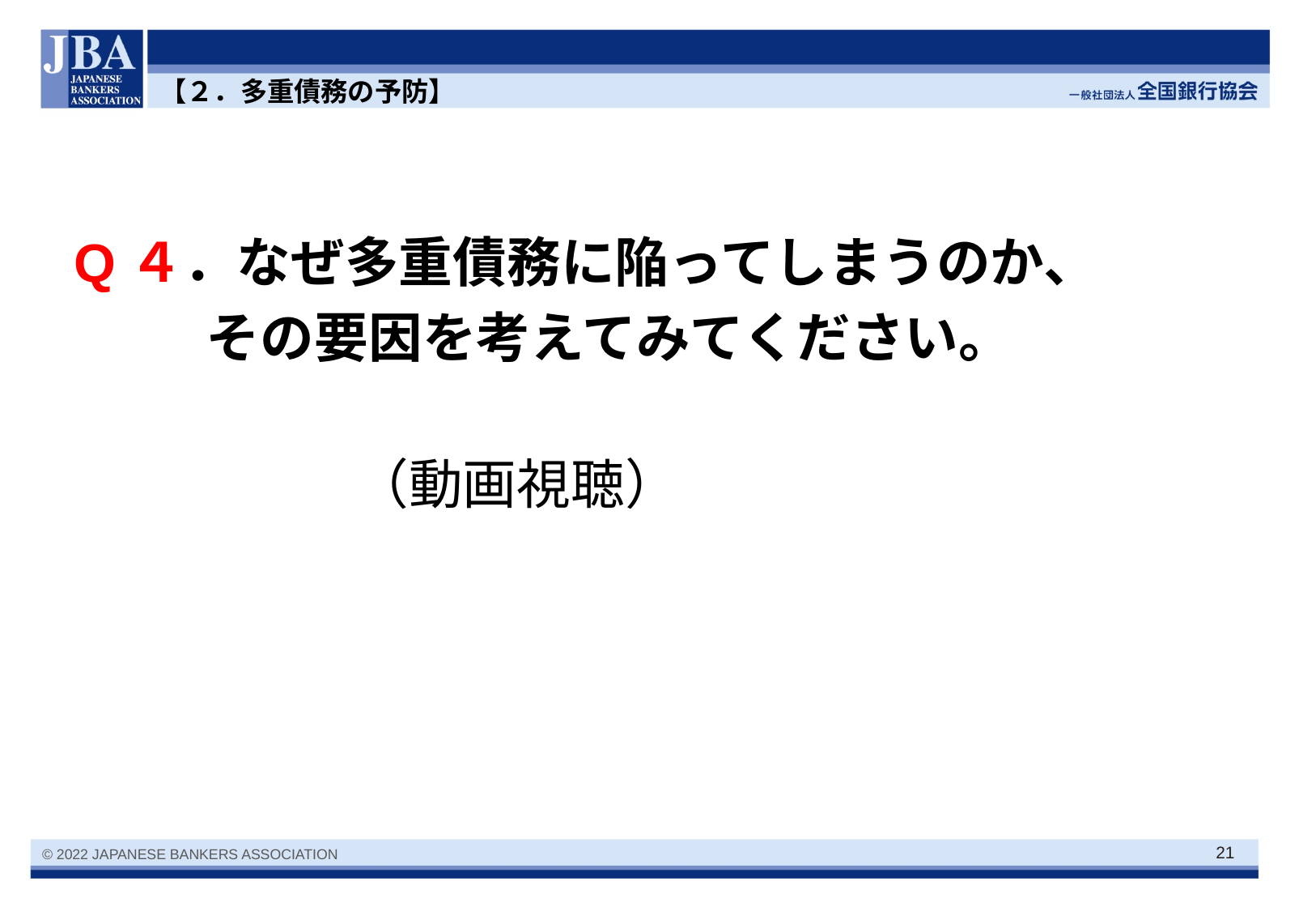

【２．多重債務の予防】
Q４．なぜ多重債務に陥ってしまうのか、
　　  その要因を考えてみてください。

　　（動画視聴）